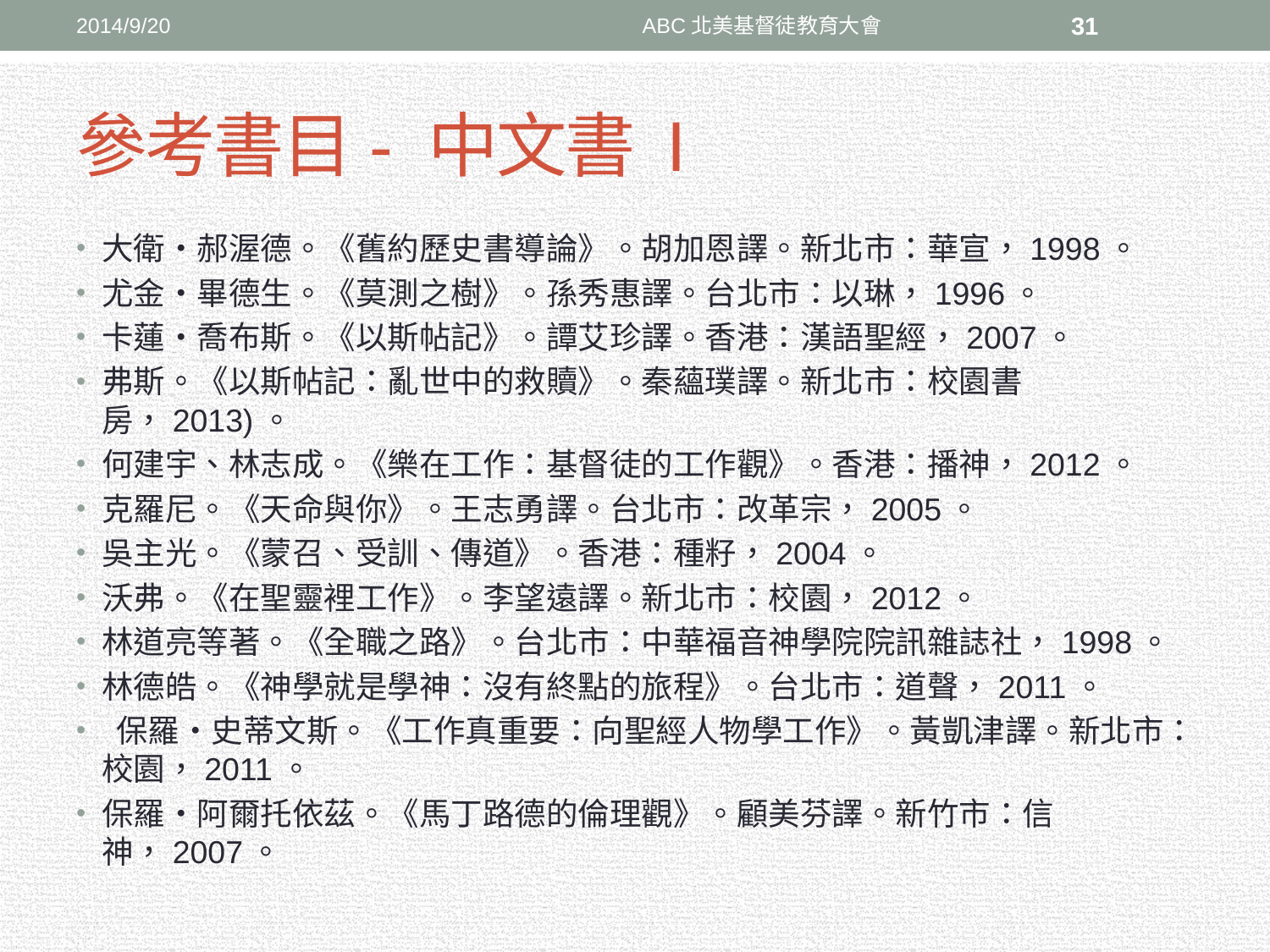

2014/9/20
ABC北美基督徒教育大會
31
# 參考書目- 中文書 I
大衛‧郝渥德。《舊約歷史書導論》。胡加恩譯。新北市：華宣，1998。
尤金‧畢德生。《莫測之樹》。孫秀惠譯。台北市：以琳，1996。
卡蓮‧喬布斯。《以斯帖記》。譚艾珍譯。香港：漢語聖經，2007。
弗斯。《以斯帖記：亂世中的救贖》。秦蘊璞譯。新北市：校園書房，2013)。
何建宇、林志成。《樂在工作：基督徒的工作觀》。香港：播神，2012。
克羅尼。《天命與你》。王志勇譯。台北市：改革宗，2005。
吳主光。《蒙召、受訓、傳道》。香港：種籽，2004。
沃弗。《在聖靈裡工作》。李望遠譯。新北市：校園，2012。
林道亮等著。《全職之路》。台北市：中華福音神學院院訊雜誌社，1998。
林德皓。《神學就是學神：沒有終點的旅程》。台北市：道聲，2011。
 保羅‧史蒂文斯。《工作真重要：向聖經人物學工作》。黃凱津譯。新北市：校園，2011。
保羅‧阿爾托依茲。《馬丁路德的倫理觀》。顧美芬譯。新竹市：信神，2007。